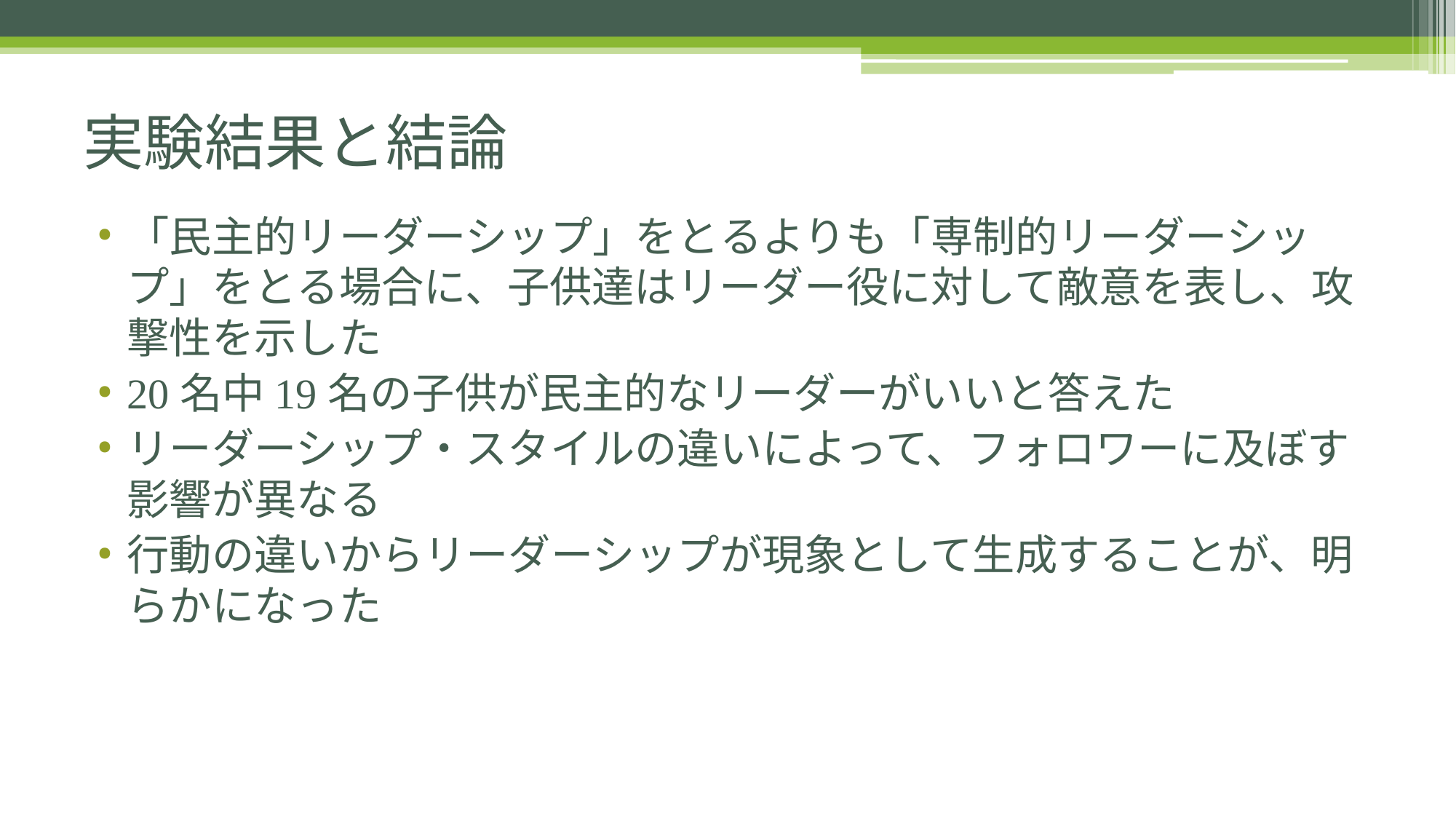

# 実験結果と結論
「民主的リーダーシップ」をとるよりも「専制的リーダーシップ」をとる場合に、子供達はリーダー役に対して敵意を表し、攻撃性を示した
20名中19名の子供が民主的なリーダーがいいと答えた
リーダーシップ・スタイルの違いによって、フォロワーに及ぼす影響が異なる
行動の違いからリーダーシップが現象として生成することが、明らかになった